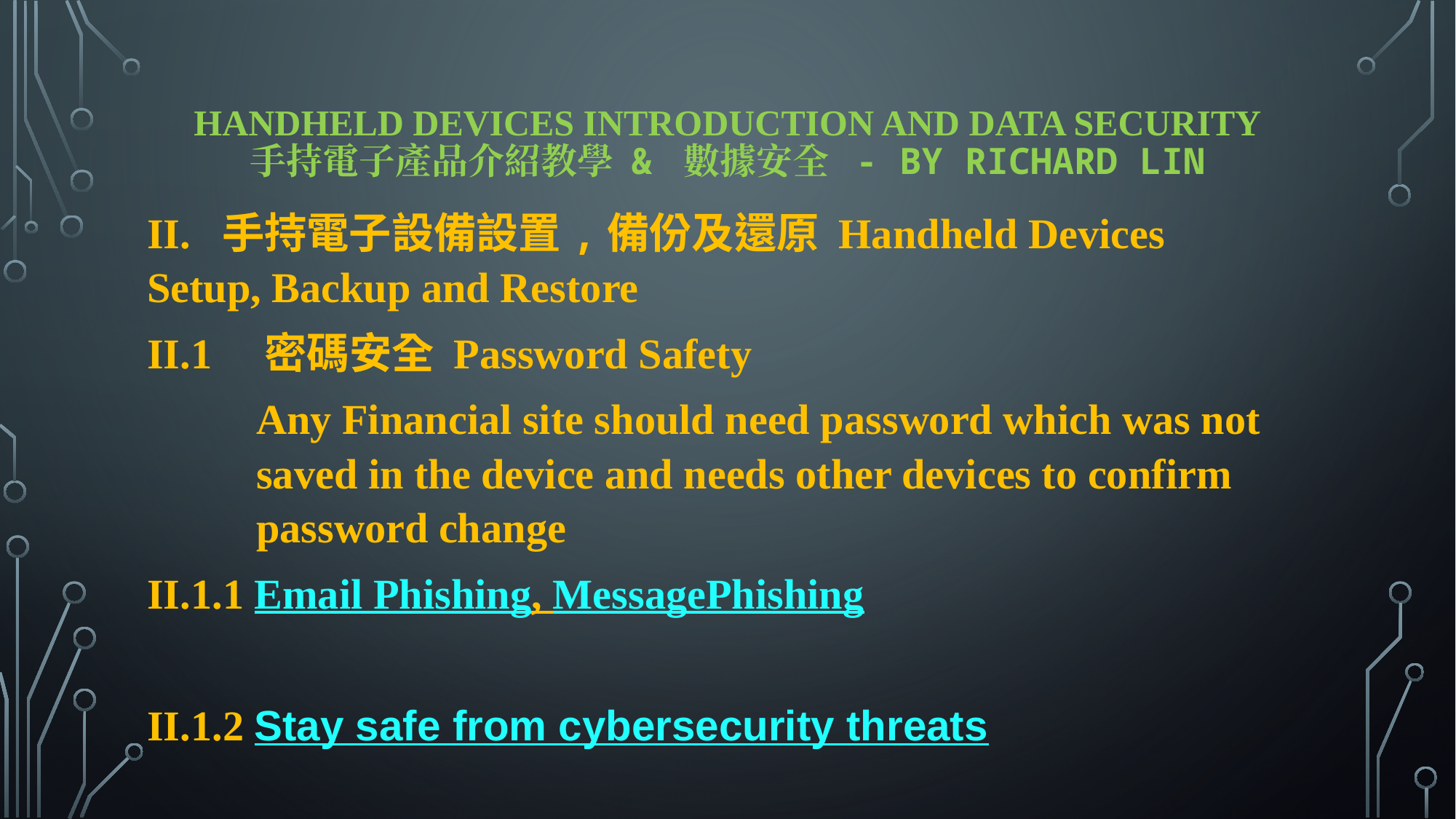

# Handheld Devices Introduction and Data Security 手持電子產品介紹教學 & 數據安全  - By Richard Lin
II.  手持電子設備設置,備份及還原 Handheld Devices 	Setup, Backup and Restore
II.1    密碼安全 Password Safety
	Any Financial site should need password which was not saved in the device and needs other devices to confirm password change
II.1.1 Email Phishing, MessagePhishing

II.1.2 Stay safe from cybersecurity threats